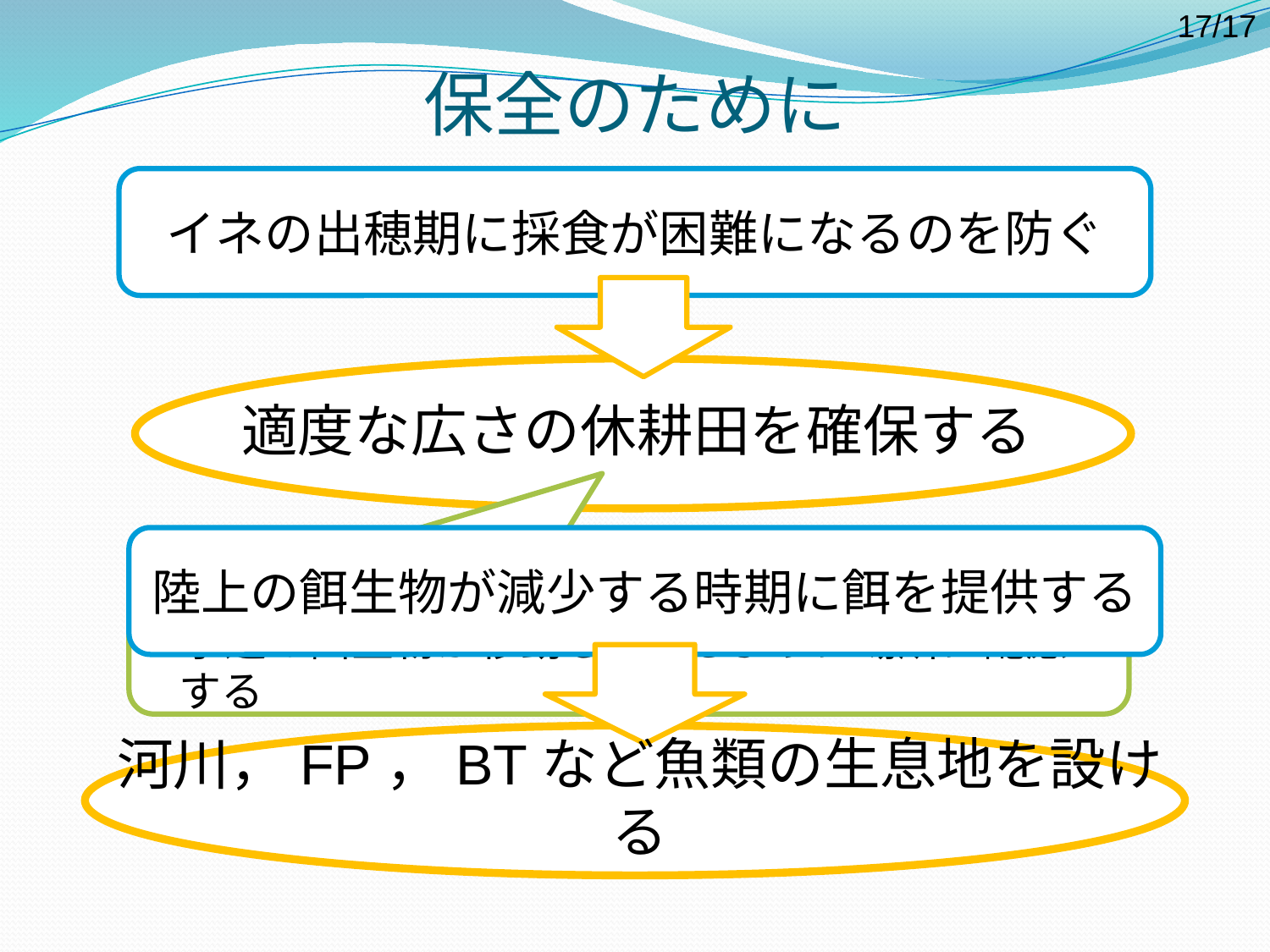

17/17
# 保全のために
イネの出穂期に採食が困難になるのを防ぐ

適度な広さの休耕田を確保する
陸上の餌生物が減少する時期に餌を提供する
背の高い植物が繁茂しないように管理する
水辺の餌生物が移動してくるように場所に配慮する

河川，FP，BTなど魚類の生息地を設ける